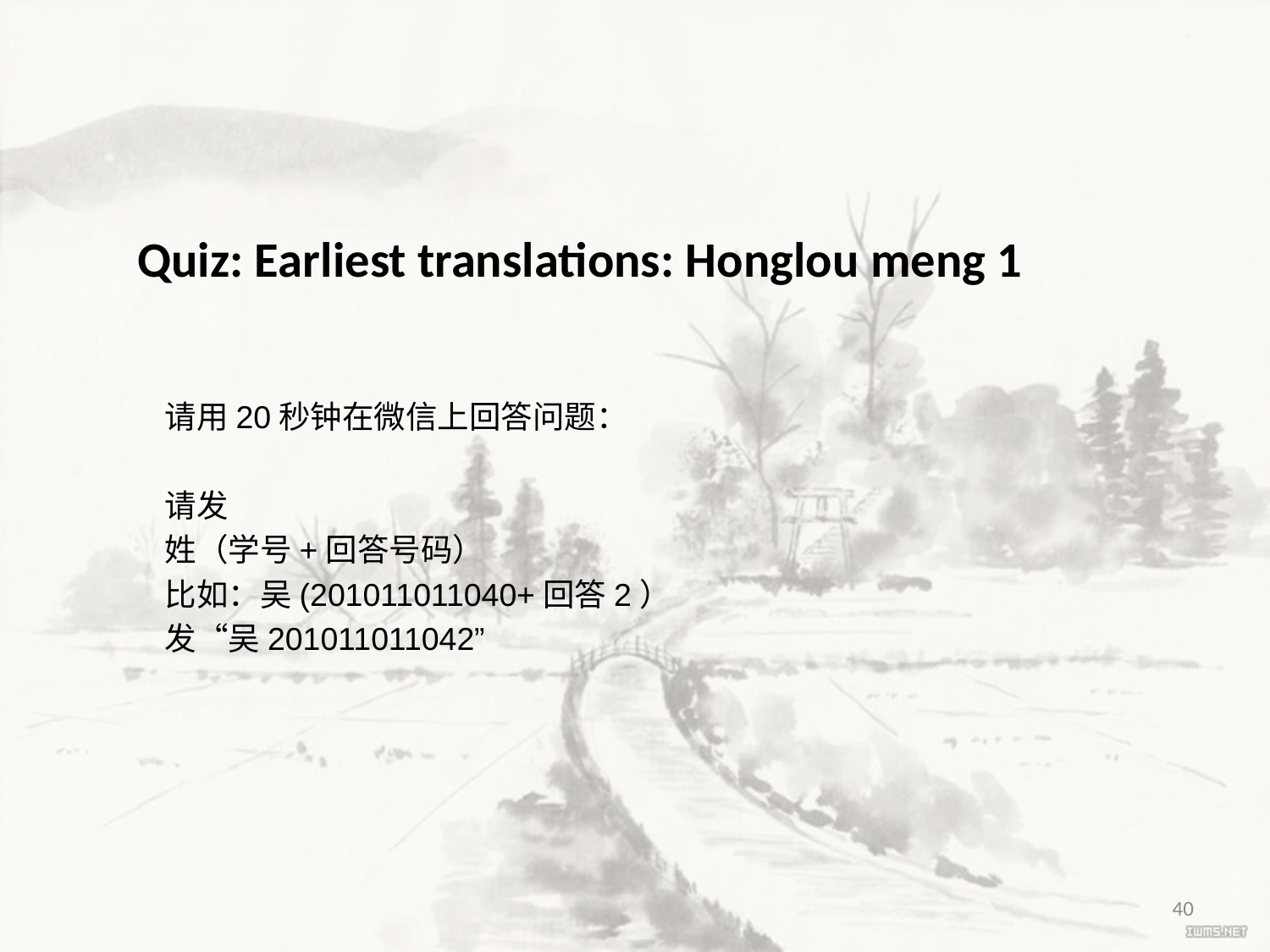

# Quiz: Earliest translations: Honglou meng 1
请用20秒钟在微信上回答问题：

请发
姓（学号+回答号码）
比如：吴(201011011040+回答2）
发“吴201011011042”

40